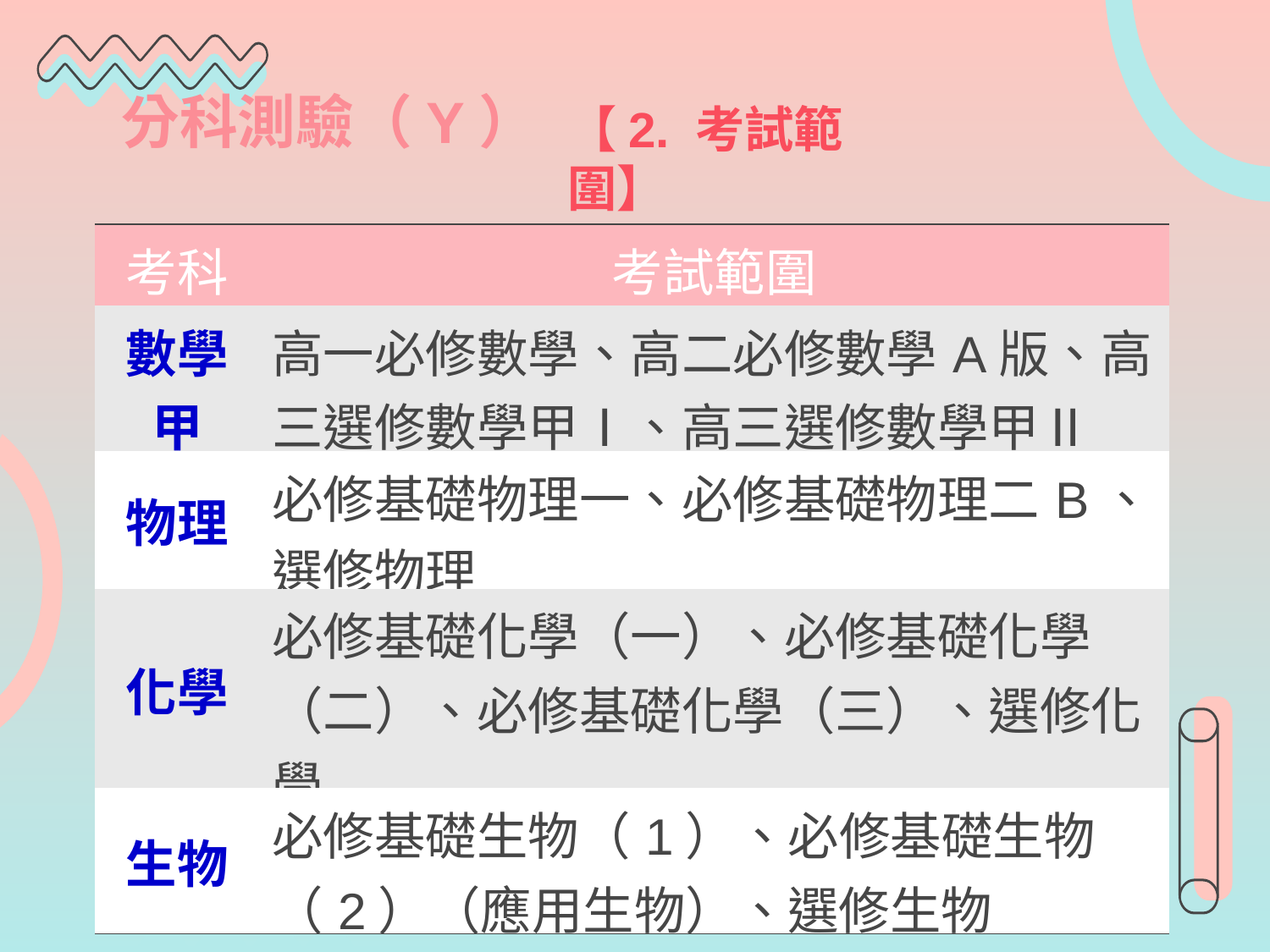

分科測驗（Y）
【2. 考試範圍】
| 考科 | 考試範圍 |
| --- | --- |
| 數學甲 | 高一必修數學、高二必修數學A版、高三選修數學甲Ⅰ、高三選修數學甲Ⅱ |
| 物理 | 必修基礎物理一、必修基礎物理二B、選修物理 |
| 化學 | 必修基礎化學（一）、必修基礎化學（二）、必修基礎化學（三）、選修化學 |
| 生物 | 必修基礎生物（1）、必修基礎生物（2）（應用生物）、選修生物 |